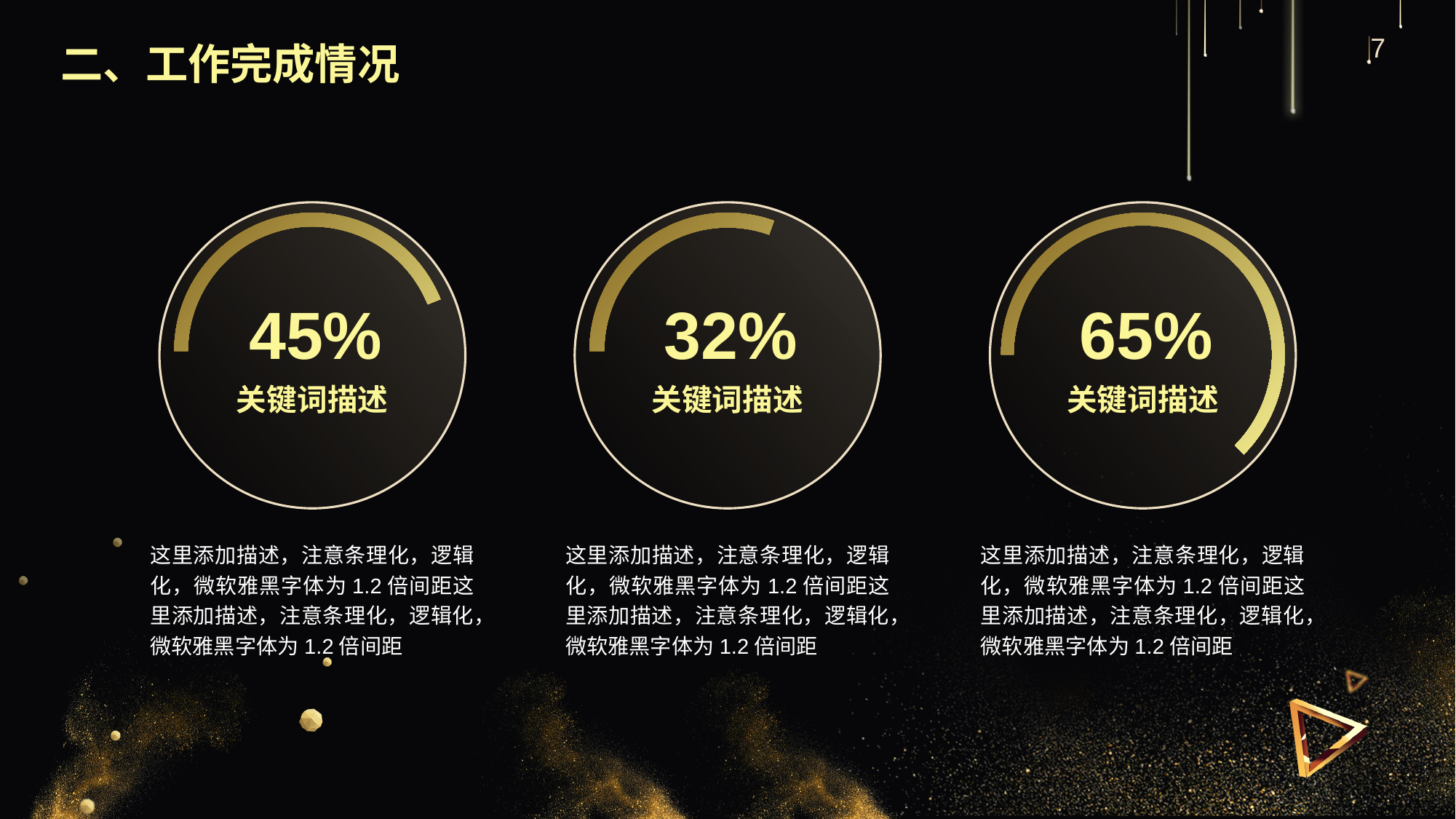

二、工作完成情况

45%
32%
65%
关键词描述
关键词描述
关键词描述
这里添加描述，注意条理化，逻辑化，微软雅黑字体为1.2倍间距这里添加描述，注意条理化，逻辑化，微软雅黑字体为1.2倍间距
这里添加描述，注意条理化，逻辑化，微软雅黑字体为1.2倍间距这里添加描述，注意条理化，逻辑化，微软雅黑字体为1.2倍间距
这里添加描述，注意条理化，逻辑化，微软雅黑字体为1.2倍间距这里添加描述，注意条理化，逻辑化，微软雅黑字体为1.2倍间距